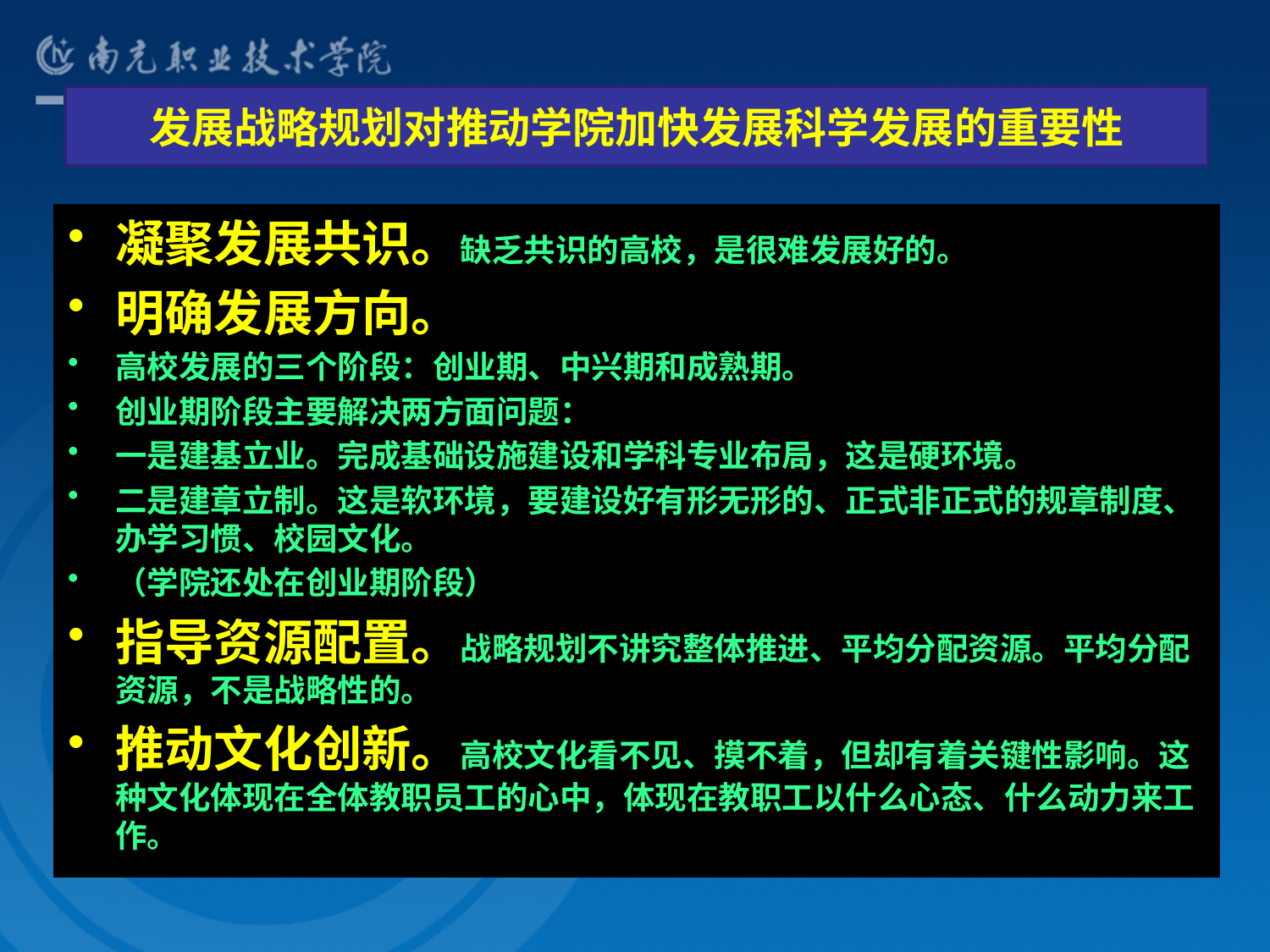

# 发展战略规划对推动学院加快发展科学发展的重要性
凝聚发展共识。缺乏共识的高校，是很难发展好的。
明确发展方向。
高校发展的三个阶段：创业期、中兴期和成熟期。
创业期阶段主要解决两方面问题：
一是建基立业。完成基础设施建设和学科专业布局，这是硬环境。
二是建章立制。这是软环境，要建设好有形无形的、正式非正式的规章制度、办学习惯、校园文化。
（学院还处在创业期阶段）
指导资源配置。战略规划不讲究整体推进、平均分配资源。平均分配资源，不是战略性的。
推动文化创新。高校文化看不见、摸不着，但却有着关键性影响。这种文化体现在全体教职员工的心中，体现在教职工以什么心态、什么动力来工作。